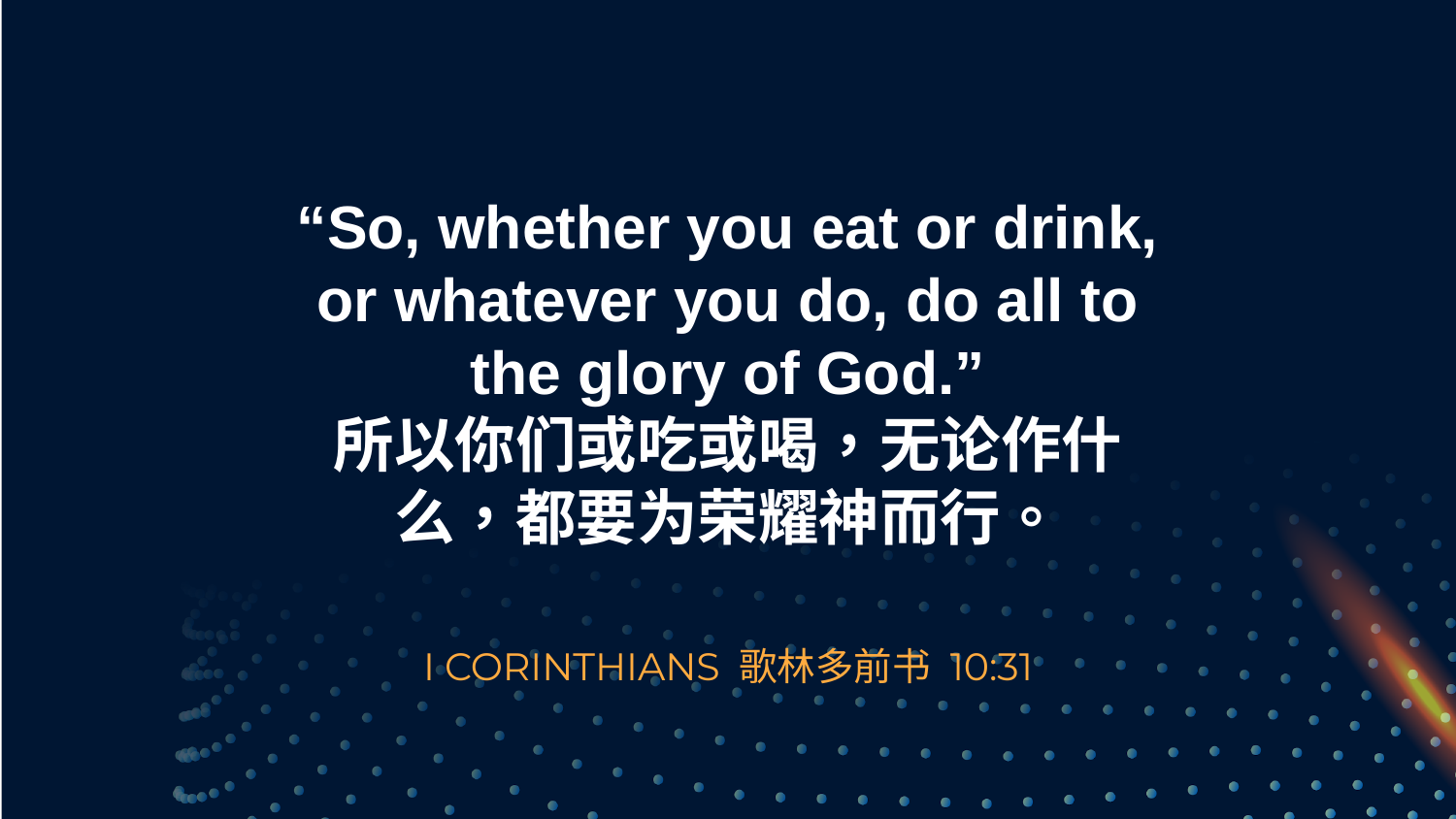

# “So, whether you eat or drink, or whatever you do, do all to the glory of God.” 所以你们或吃或喝，无论作什么，都要为荣耀神而行。
I CORINTHIANS 歌林多前书 10:31